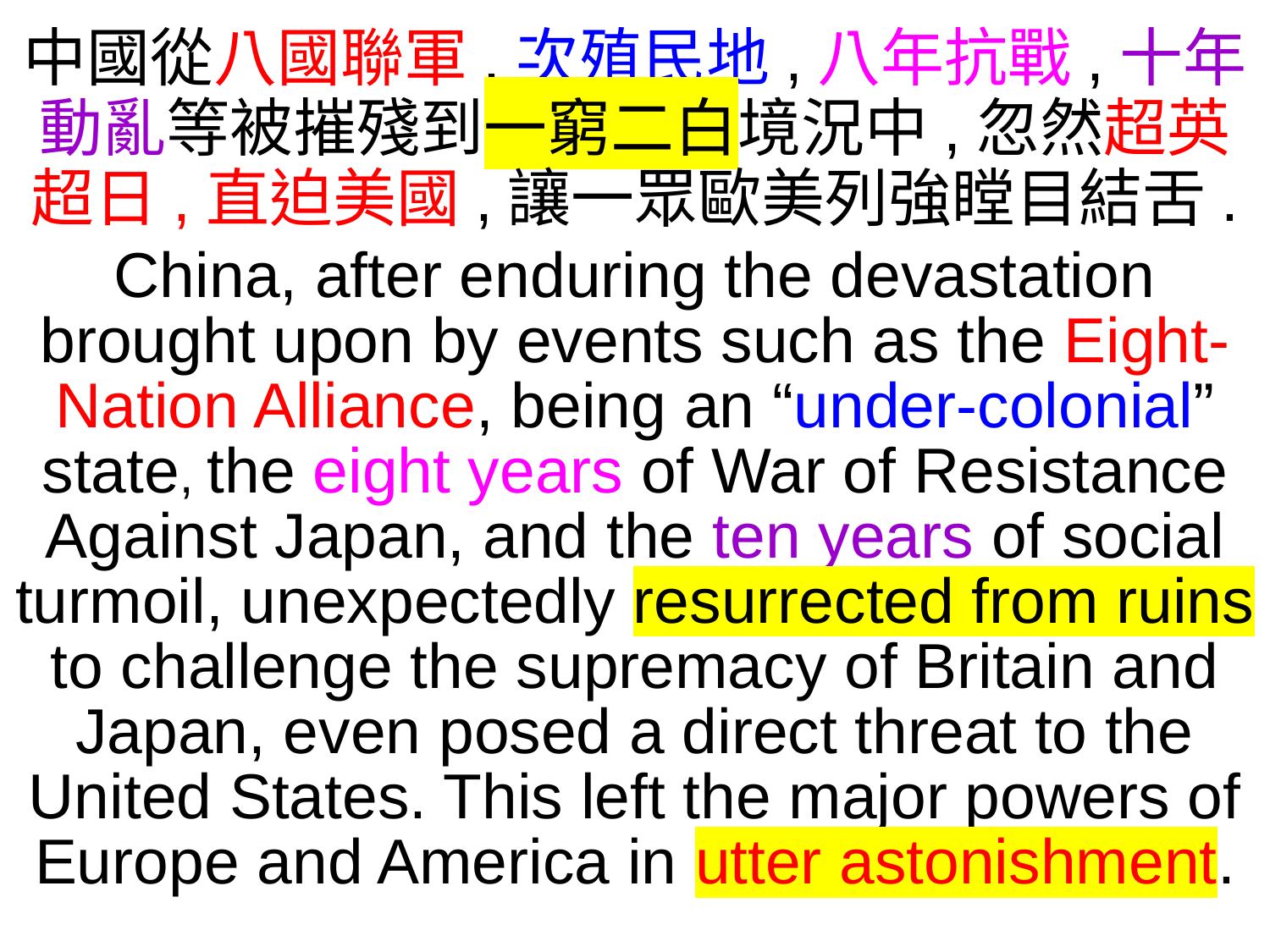

中國從八國聯軍,次殖民地,八年抗戰,十年動亂等被摧殘到一窮二白境況中,忽然超英超日,直迫美國,讓一眾歐美列強瞠目結舌.
China, after enduring the devastation brought upon by events such as the Eight-Nation Alliance, being an “under-colonial” state, the eight years of War of Resistance Against Japan, and the ten years of social turmoil, unexpectedly resurrected from ruins to challenge the supremacy of Britain and Japan, even posed a direct threat to the United States. This left the major powers of Europe and America in utter astonishment.